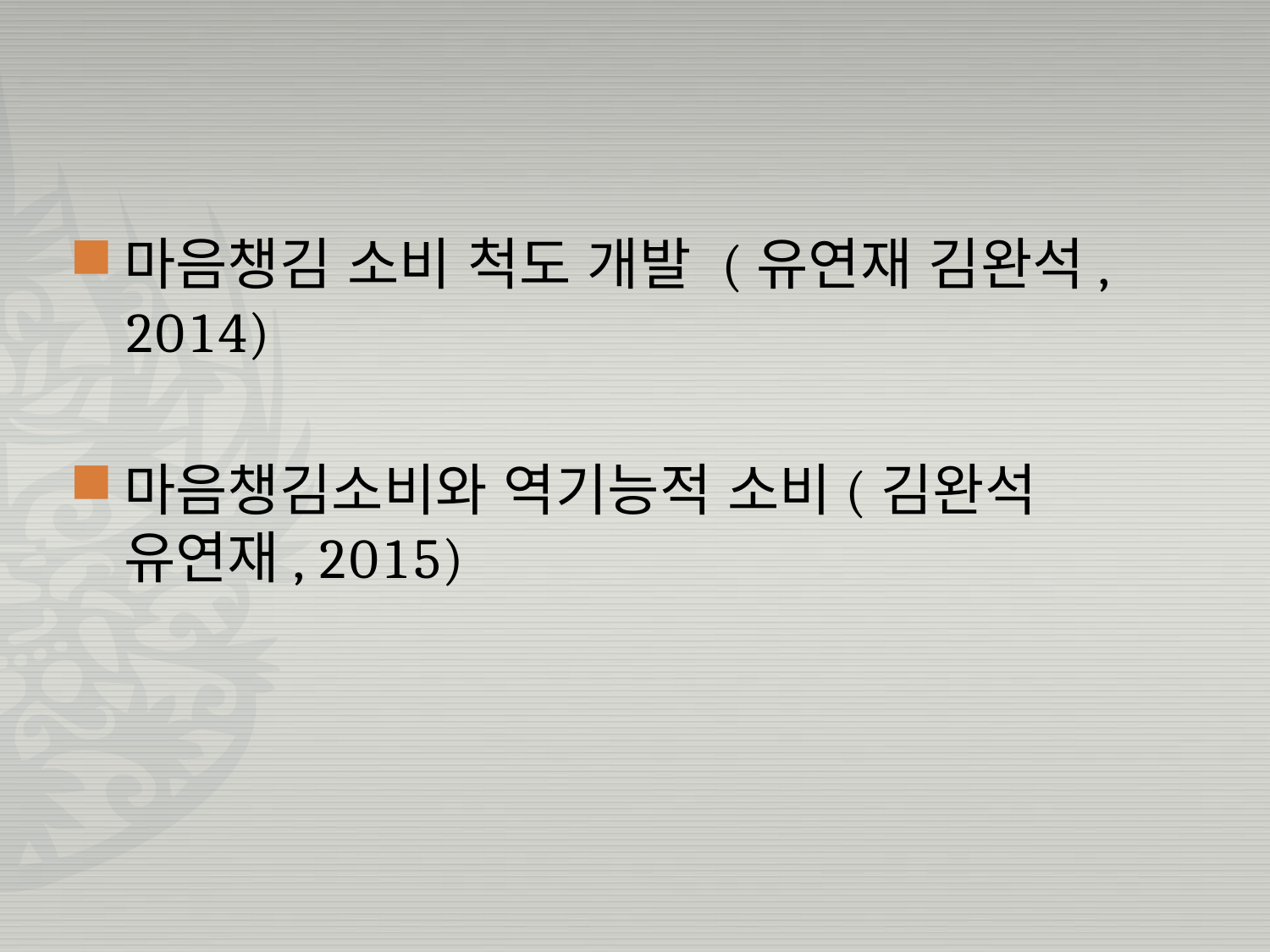

#
마음챙김 소비 척도 개발 (유연재 김완석, 2014)

마음챙김소비와 역기능적 소비(김완석 유연재, 2015)